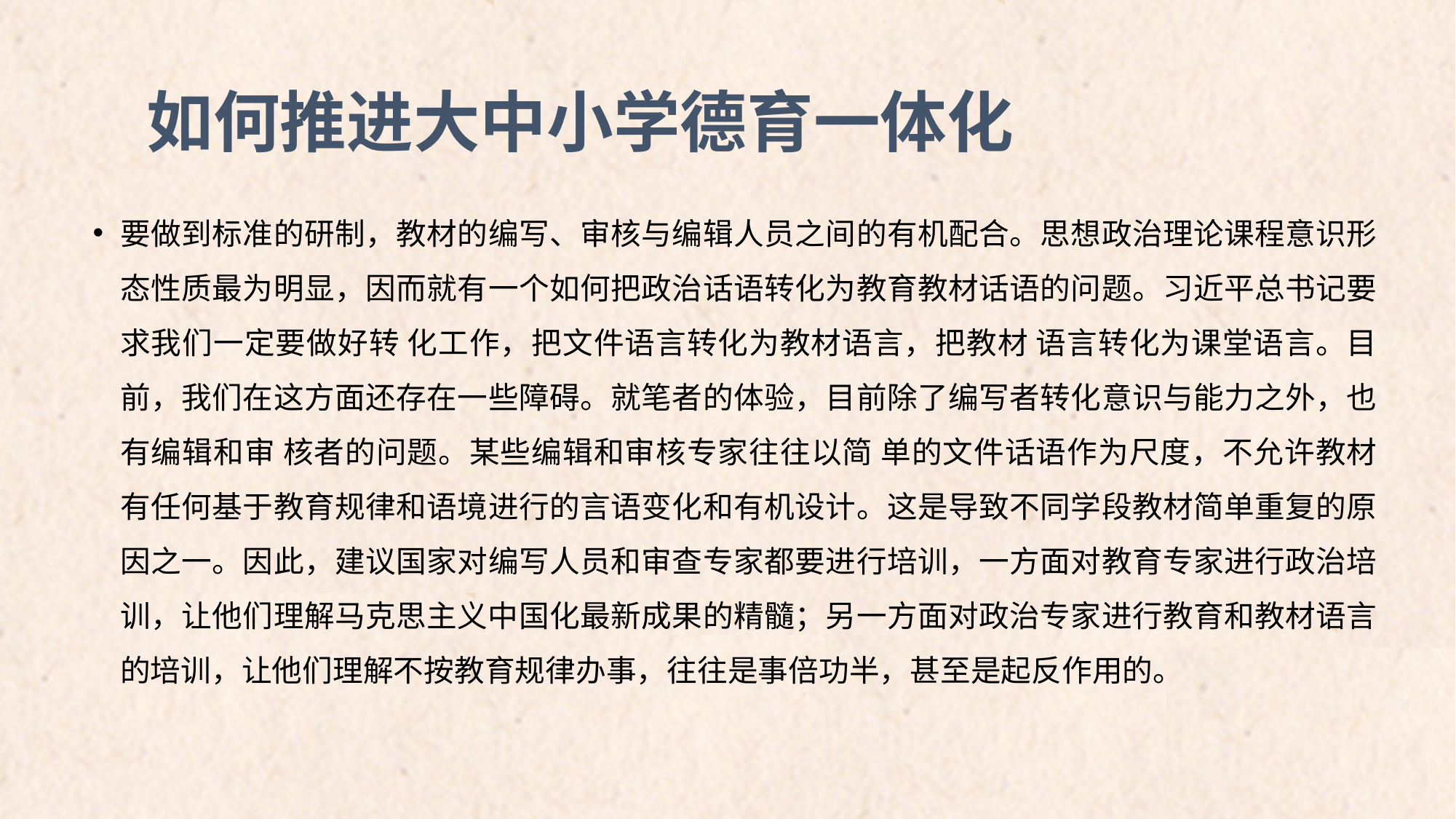

# 如何推进大中小学德育一体化
要做到标准的研制，教材的编写、审核与编辑人员之间的有机配合。思想政治理论课程意识形态性质最为明显，因而就有一个如何把政治话语转化为教育教材话语的问题。习近平总书记要求我们一定要做好转 化工作，把文件语言转化为教材语言，把教材 语言转化为课堂语言。目前，我们在这方面还存在一些障碍。就笔者的体验，目前除了编写者转化意识与能力之外，也有编辑和审 核者的问题。某些编辑和审核专家往往以简 单的文件话语作为尺度，不允许教材有任何基于教育规律和语境进行的言语变化和有机设计。这是导致不同学段教材简单重复的原因之一。因此，建议国家对编写人员和审查专家都要进行培训，一方面对教育专家进行政治培训，让他们理解马克思主义中国化最新成果的精髓；另一方面对政治专家进行教育和教材语言的培训，让他们理解不按教育规律办事，往往是事倍功半，甚至是起反作用的。